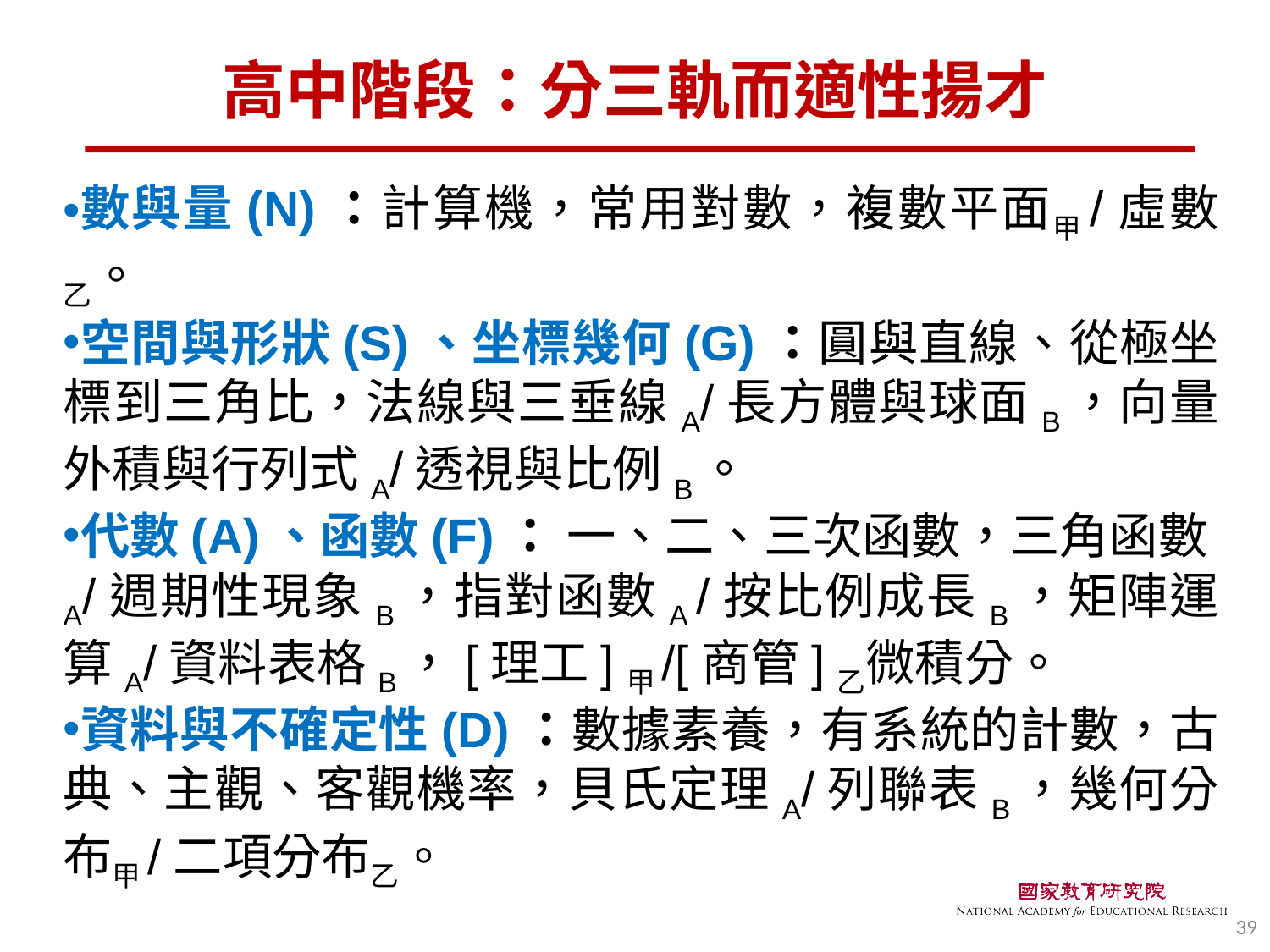

# 高中階段：分三軌而適性揚才

數與量(N)：計算機，常用對數，複數平面甲/虛數乙。
空間與形狀(S)、坐標幾何(G)：圓與直線、從極坐標到三角比，法線與三垂線A/長方體與球面B，向量外積與行列式A/透視與比例B。
代數(A)、函數(F)： 一、二、三次函數，三角函數A/週期性現象B，指對函數A /按比例成長B，矩陣運算A/資料表格B，[理工]甲/[商管]乙微積分。
資料與不確定性(D)：數據素養，有系統的計數，古典、主觀、客觀機率，貝氏定理A/列聯表B，幾何分布甲/二項分布乙。
39